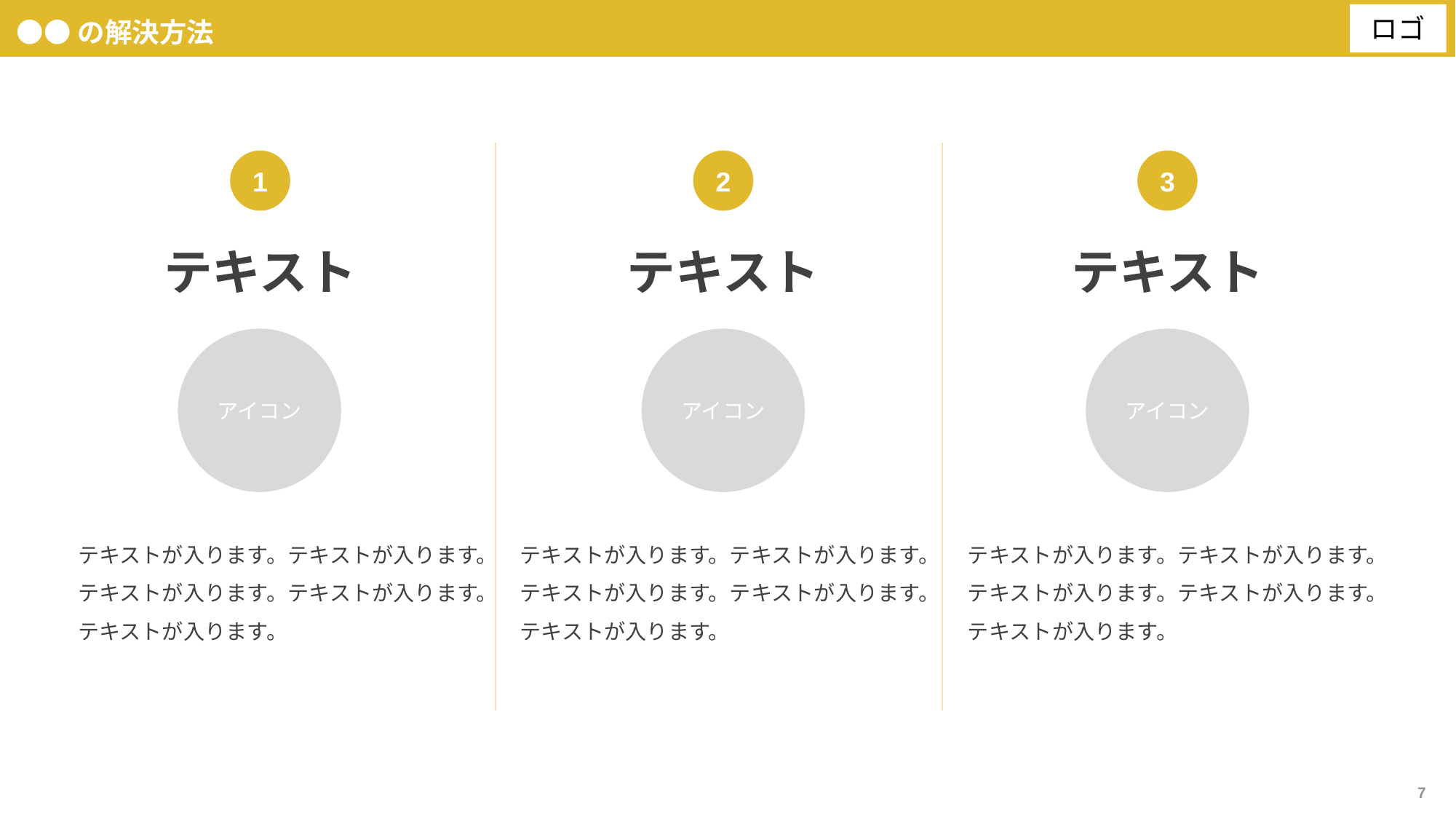

●●の解決方法
1
2
3
テキスト
テキスト
テキスト
アイコン
アイコン
アイコン
テキストが入ります。テキストが入ります。テキストが入ります。テキストが入ります。テキストが入ります。
テキストが入ります。テキストが入ります。テキストが入ります。テキストが入ります。テキストが入ります。
テキストが入ります。テキストが入ります。テキストが入ります。テキストが入ります。テキストが入ります。
7